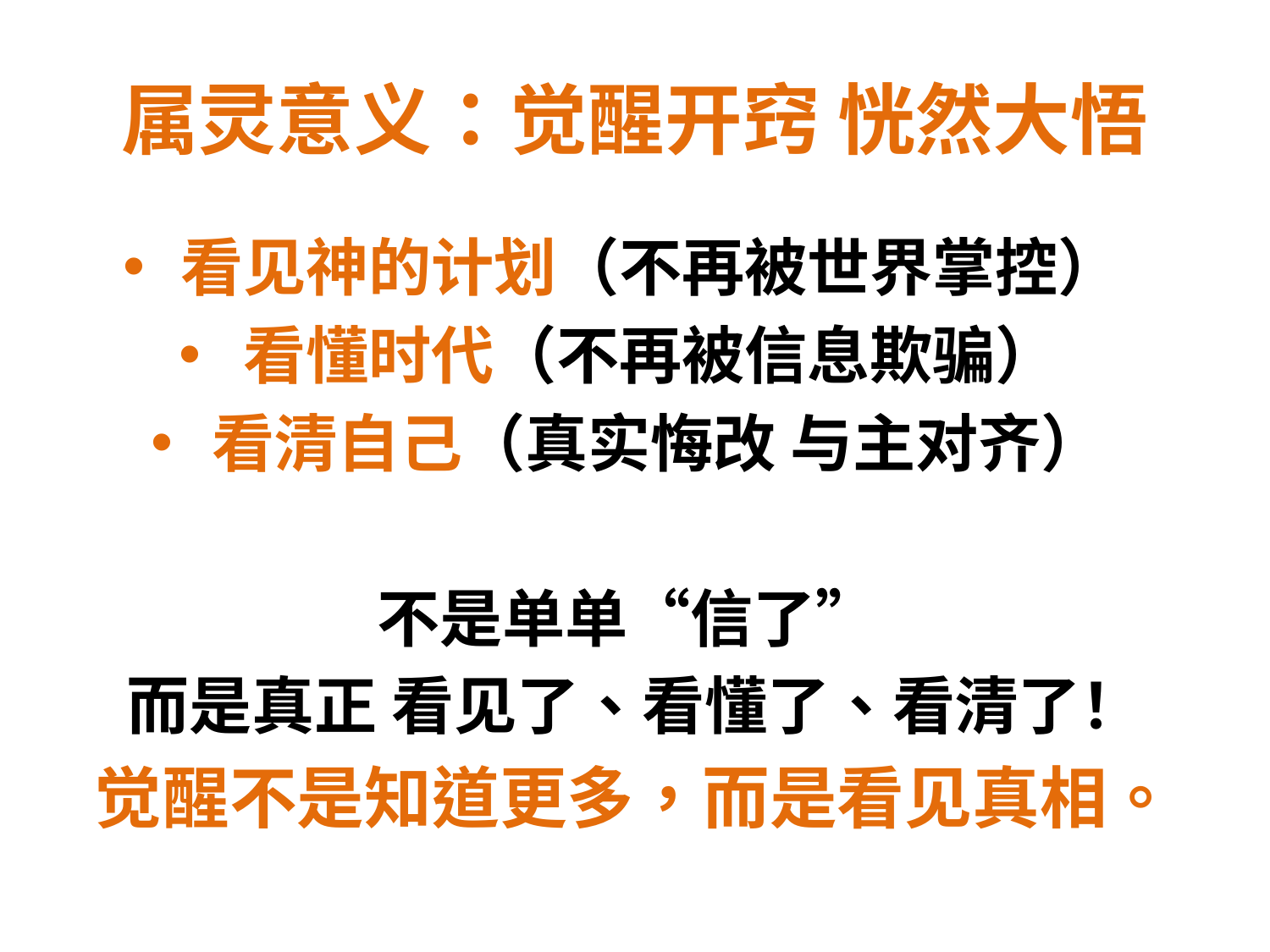

# 属灵意义：觉醒开窍 恍然大悟
看见神的计划（不再被世界掌控）
看懂时代（不再被信息欺骗）
看清自己（真实悔改 与主对齐）

不是单单“信了”
而是真正 看见了、看懂了、看清了！
觉醒不是知道更多，而是看见真相。